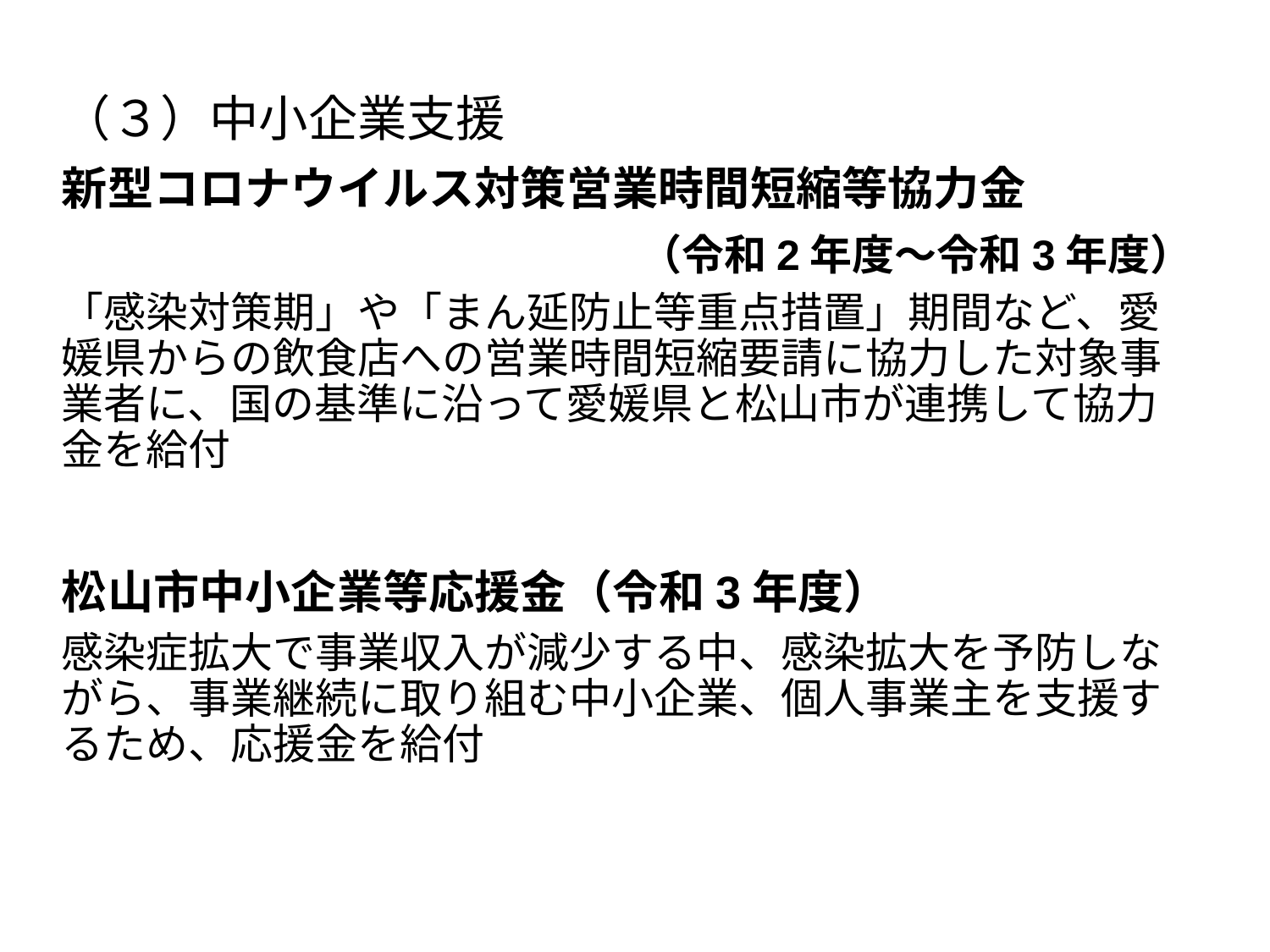

（３）中小企業支援
新型コロナウイルス対策営業時間短縮等協力金
（令和2年度～令和3年度）
「感染対策期」や「まん延防止等重点措置」期間など、愛媛県からの飲食店への営業時間短縮要請に協力した対象事業者に、国の基準に沿って愛媛県と松山市が連携して協力金を給付

松山市中小企業等応援金（令和3年度）
感染症拡大で事業収入が減少する中、感染拡大を予防しながら、事業継続に取り組む中小企業、個人事業主を支援するため、応援金を給付